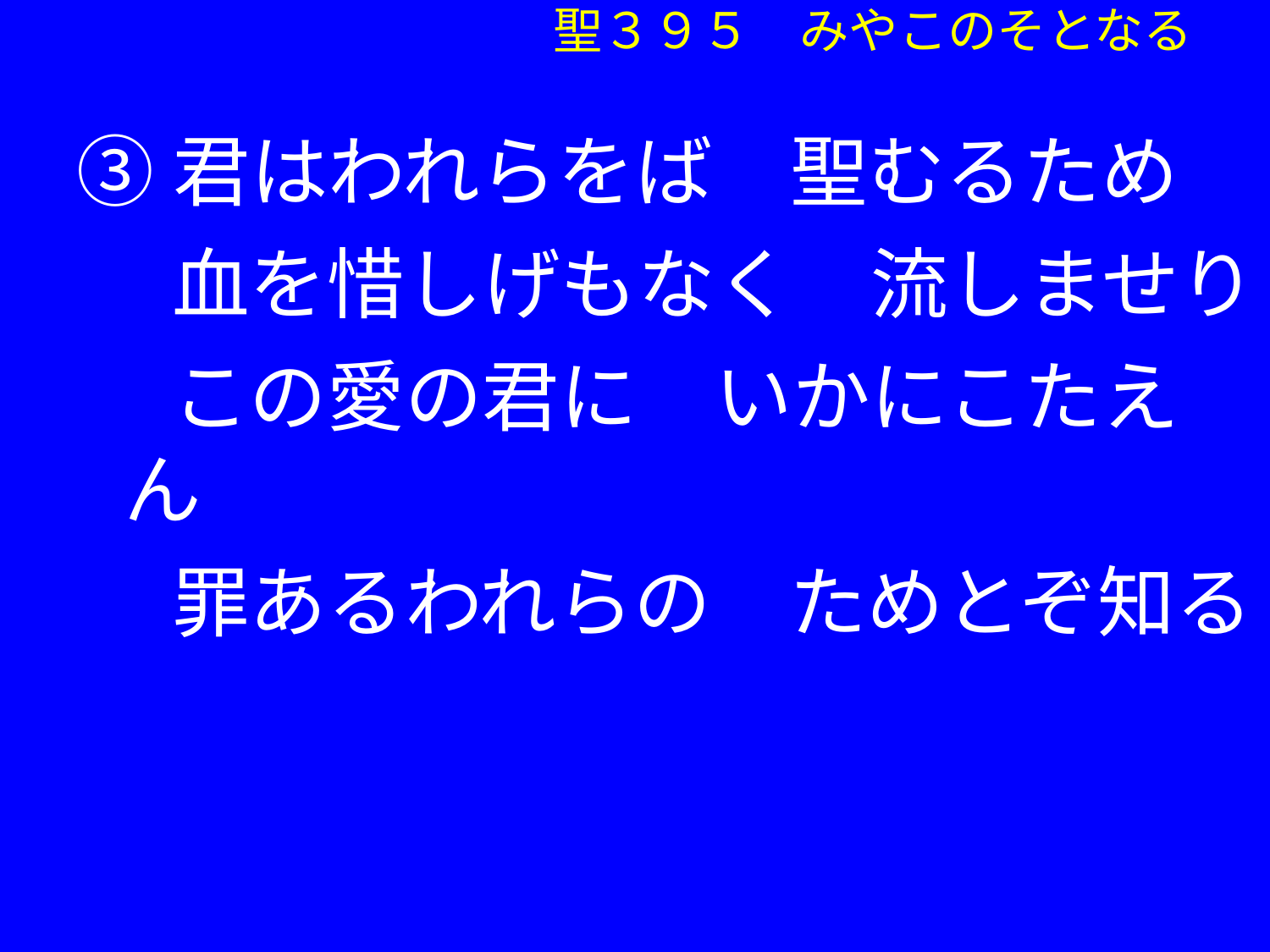

聖３９５　みやこのそとなる
③君はわれらをば　聖むるため
　 血を惜しげもなく　流しませり
　 この愛の君に　いかにこたえん
　 罪あるわれらの　ためとぞ知る